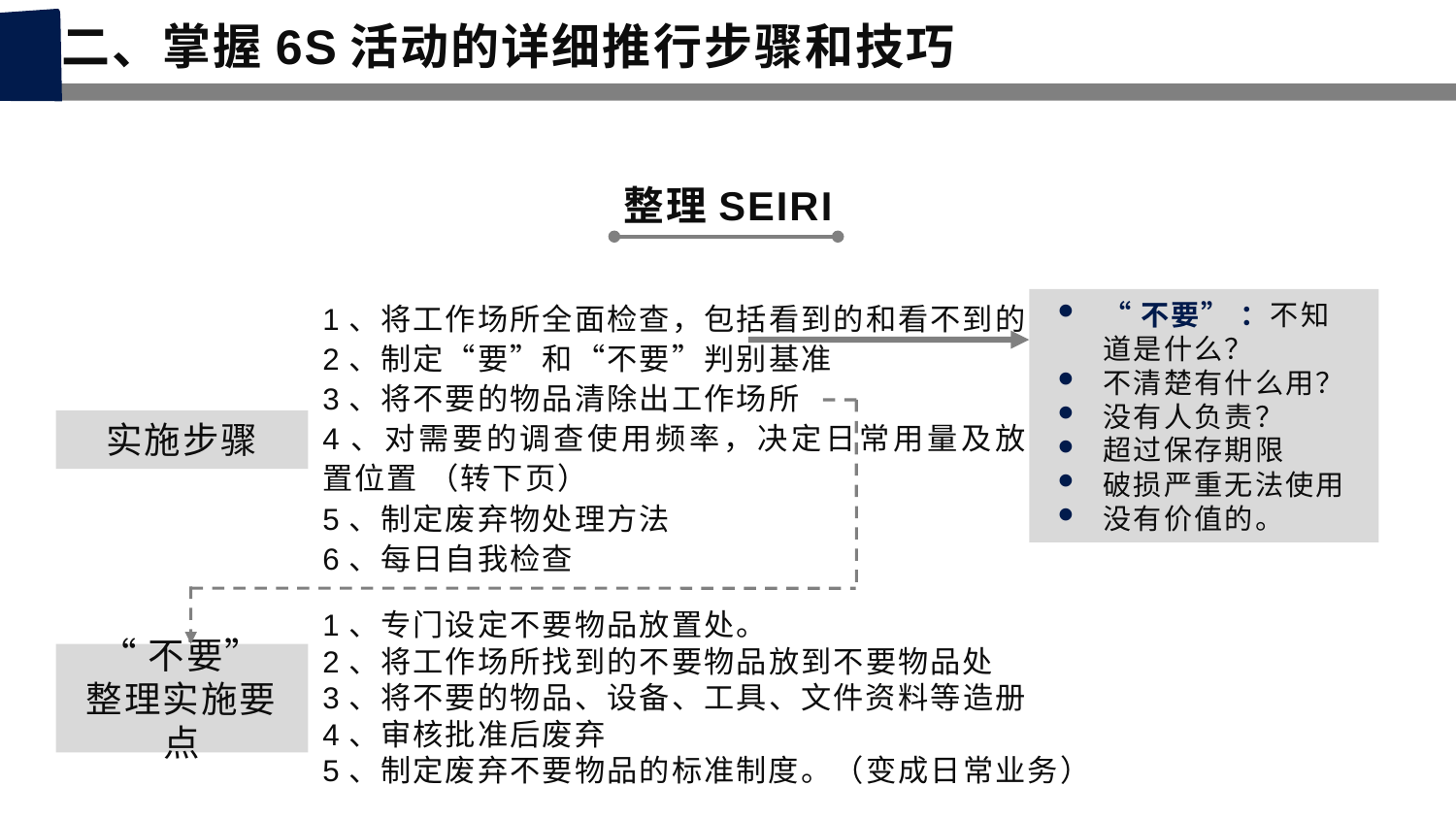

二、掌握6S活动的详细推行步骤和技巧
整理SEIRI

1、将工作场所全面检查，包括看到的和看不到的
2、制定“要”和“不要”判别基准
3、将不要的物品清除出工作场所
4、对需要的调查使用频率，决定日常用量及放置位置 （转下页）
5、制定废弃物处理方法
6、每日自我检查
实施步骤
1、专门设定不要物品放置处。
2、将工作场所找到的不要物品放到不要物品处
3、将不要的物品、设备、工具、文件资料等造册
4、审核批准后废弃
5、制定废弃不要物品的标准制度。（变成日常业务）
“不要”整理实施要点
“不要” ：不知道是什么？
不清楚有什么用？
没有人负责？
超过保存期限
破损严重无法使用
没有价值的。